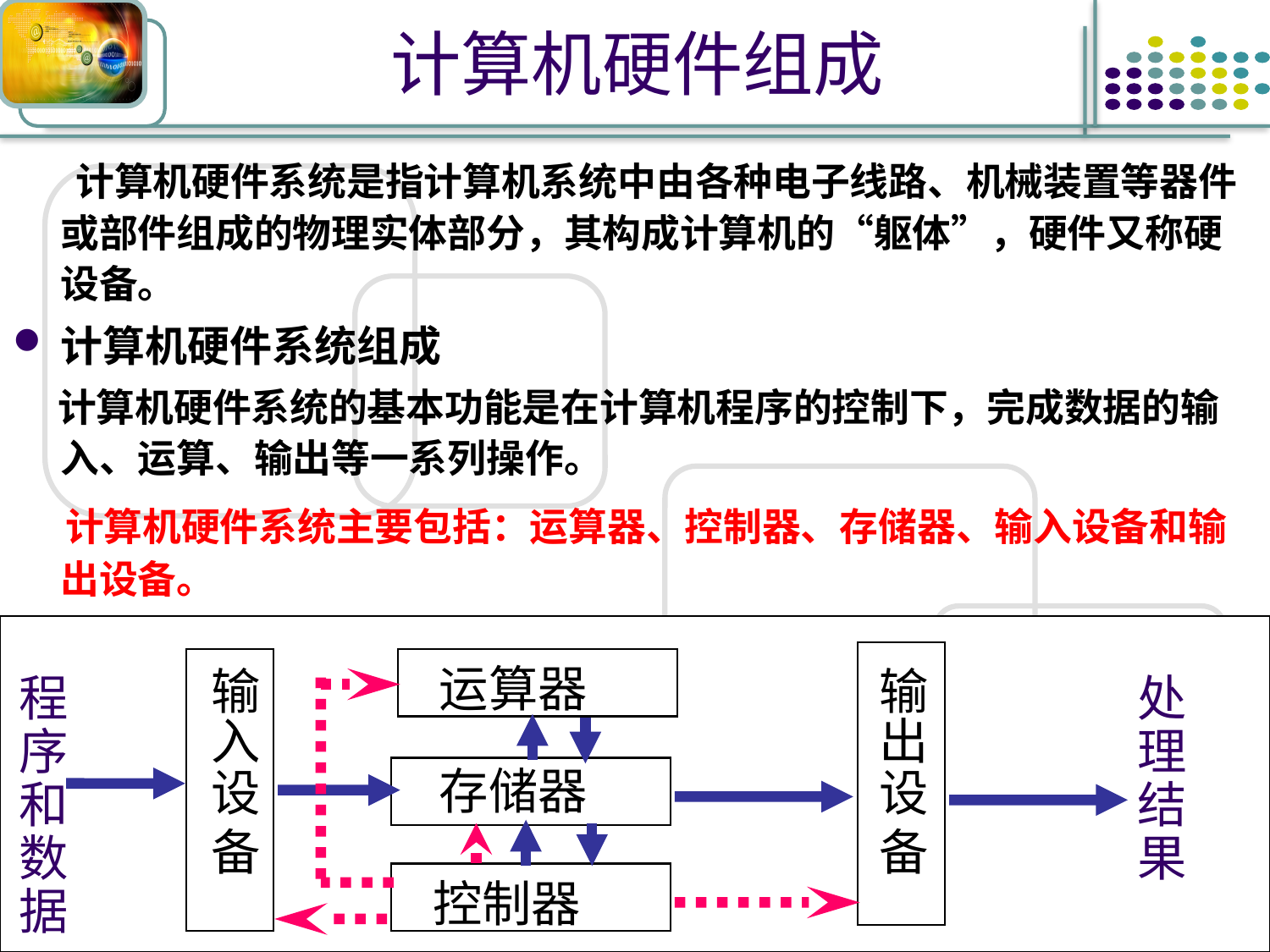

# 计算机硬件组成
      计算机硬件系统是指计算机系统中由各种电子线路、机械装置等器件或部件组成的物理实体部分，其构成计算机的“躯体”，硬件又称硬设备。
计算机硬件系统组成
    计算机硬件系统的基本功能是在计算机程序的控制下，完成数据的输入、运算、输出等一系列操作。
    计算机硬件系统主要包括：运算器、控制器、存储器、输入设备和输出设备。

运算器
输
入
设
备
输
出
设
备
处理结果
程序和数据

存储器

控制器